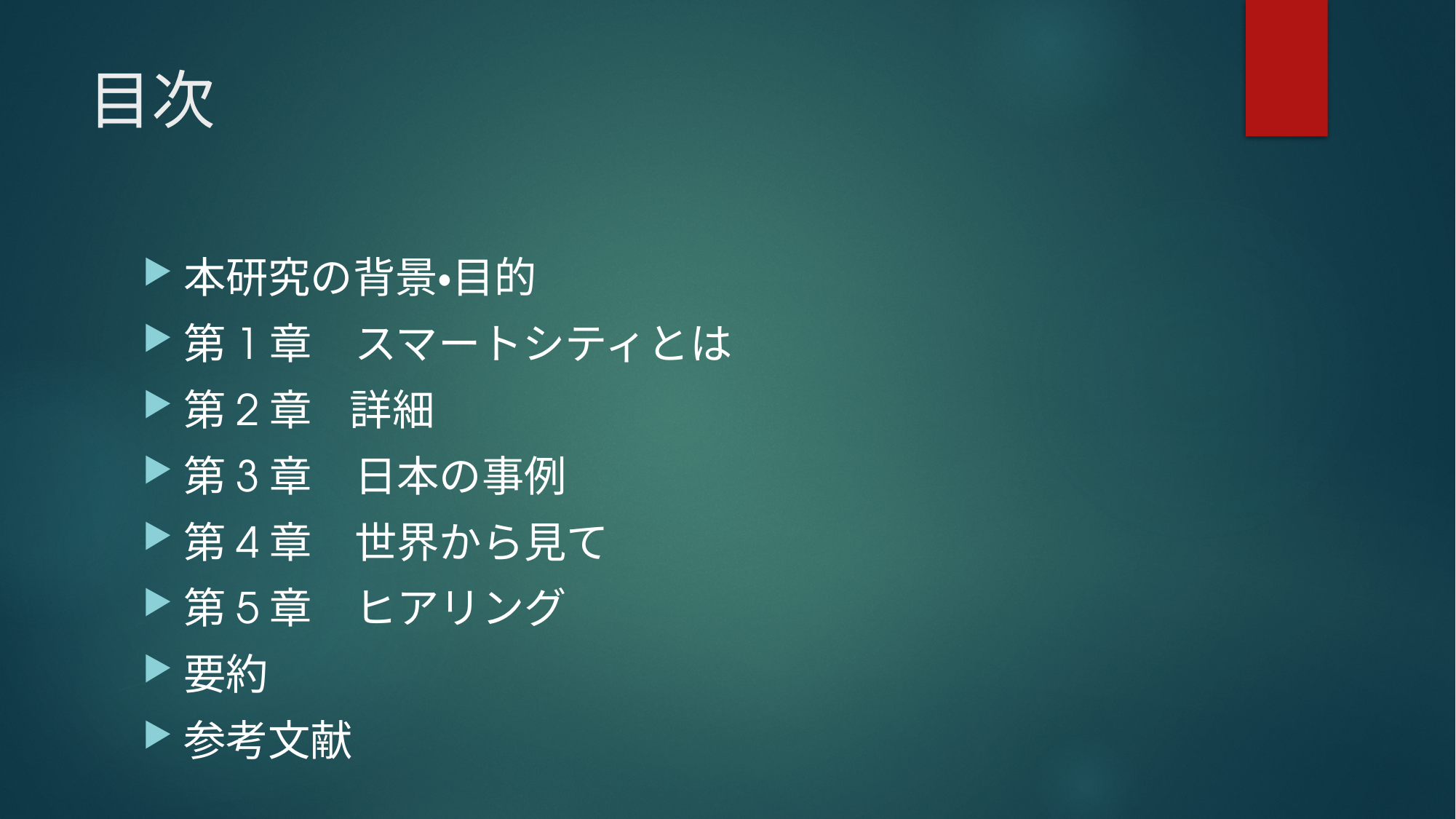

# 目次
本研究の背景・目的
第1章　スマートシティとは
第2章    詳細
第3章　日本の事例
第4章　世界から見て
第5章　ヒアリング
要約
参考文献